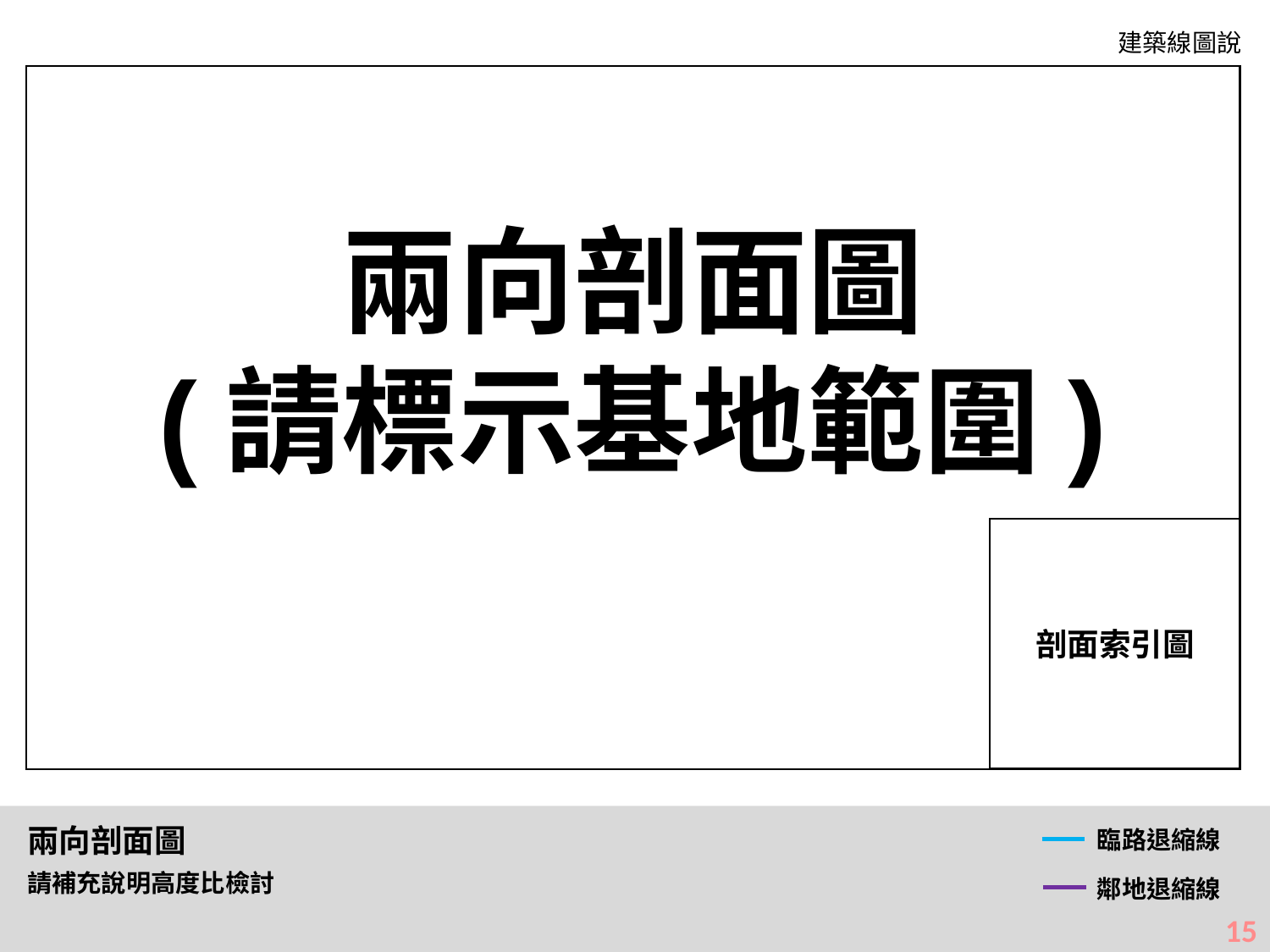

建築線圖說
兩向剖面圖
(請標示基地範圍)

剖面索引圖

兩向剖面圖
臨路退縮線
請補充說明高度比檢討
鄰地退縮線
15